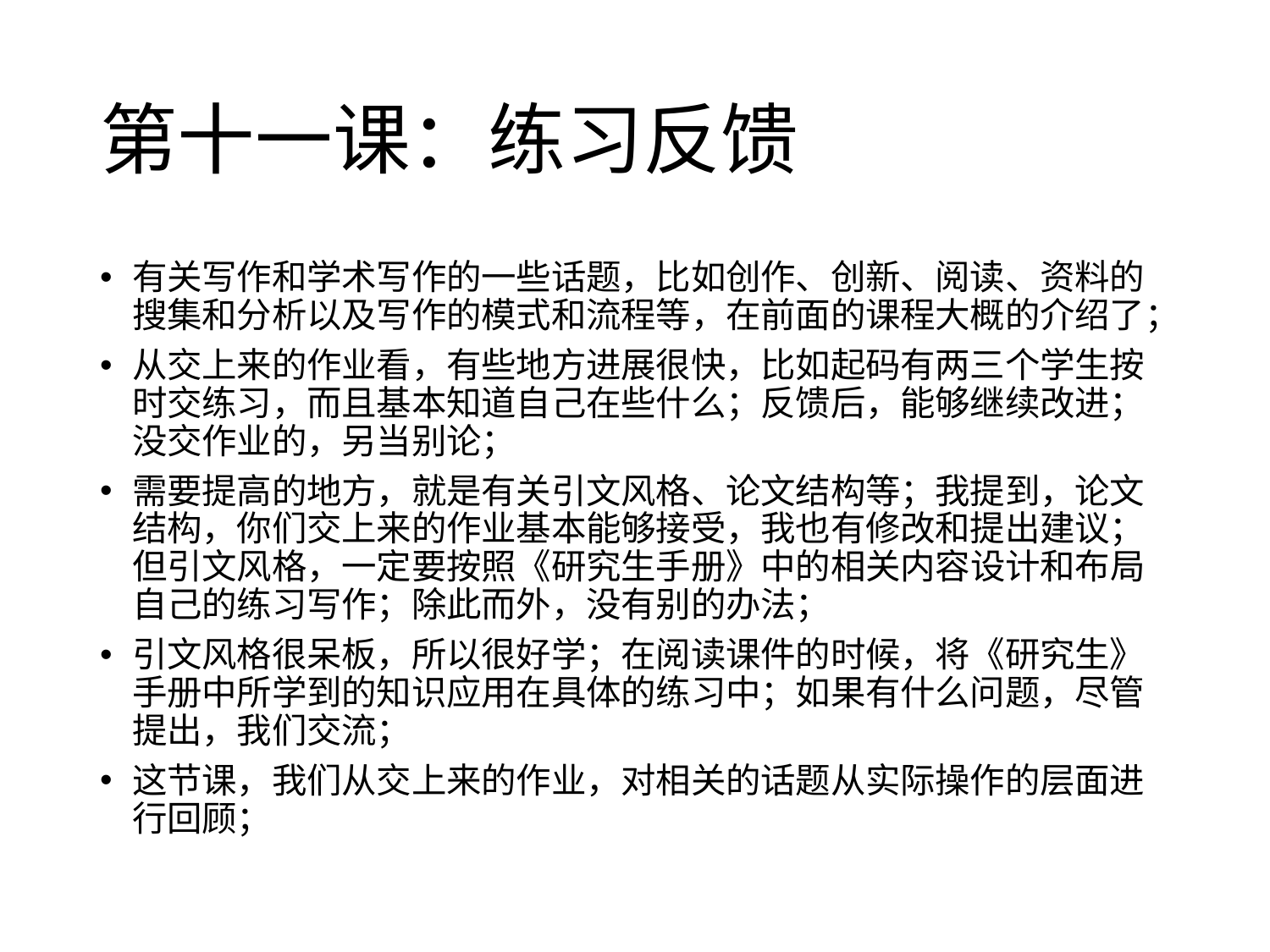

# 第十一课：练习反馈
有关写作和学术写作的一些话题，比如创作、创新、阅读、资料的搜集和分析以及写作的模式和流程等，在前面的课程大概的介绍了；
从交上来的作业看，有些地方进展很快，比如起码有两三个学生按时交练习，而且基本知道自己在些什么；反馈后，能够继续改进；没交作业的，另当别论；
需要提高的地方，就是有关引文风格、论文结构等；我提到，论文结构，你们交上来的作业基本能够接受，我也有修改和提出建议；但引文风格，一定要按照《研究生手册》中的相关内容设计和布局自己的练习写作；除此而外，没有别的办法；
引文风格很呆板，所以很好学；在阅读课件的时候，将《研究生》手册中所学到的知识应用在具体的练习中；如果有什么问题，尽管提出，我们交流；
这节课，我们从交上来的作业，对相关的话题从实际操作的层面进行回顾；